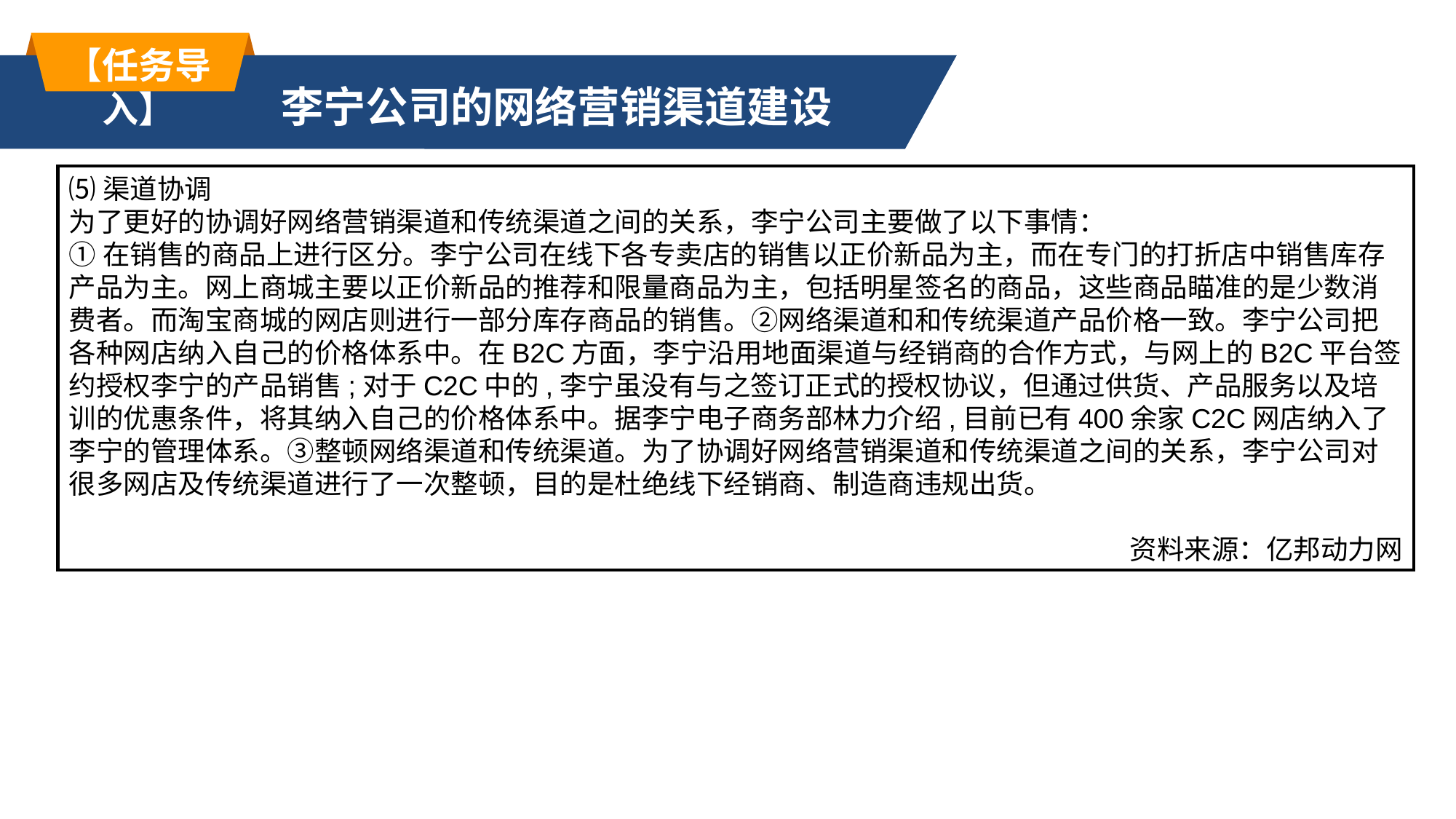

【任务导入】

李宁公司的网络营销渠道建设
⑸渠道协调
为了更好的协调好网络营销渠道和传统渠道之间的关系，李宁公司主要做了以下事情：
①在销售的商品上进行区分。李宁公司在线下各专卖店的销售以正价新品为主，而在专门的打折店中销售库存产品为主。网上商城主要以正价新品的推荐和限量商品为主，包括明星签名的商品，这些商品瞄准的是少数消费者。而淘宝商城的网店则进行一部分库存商品的销售。②网络渠道和和传统渠道产品价格一致。李宁公司把各种网店纳入自己的价格体系中。在B2C方面，李宁沿用地面渠道与经销商的合作方式，与网上的B2C平台签约授权李宁的产品销售;对于C2C中的,李宁虽没有与之签订正式的授权协议，但通过供货、产品服务以及培训的优惠条件，将其纳入自己的价格体系中。据李宁电子商务部林力介绍,目前已有400余家C2C网店纳入了李宁的管理体系。③整顿网络渠道和传统渠道。为了协调好网络营销渠道和传统渠道之间的关系，李宁公司对很多网店及传统渠道进行了一次整顿，目的是杜绝线下经销商、制造商违规出货。

资料来源：亿邦动力网